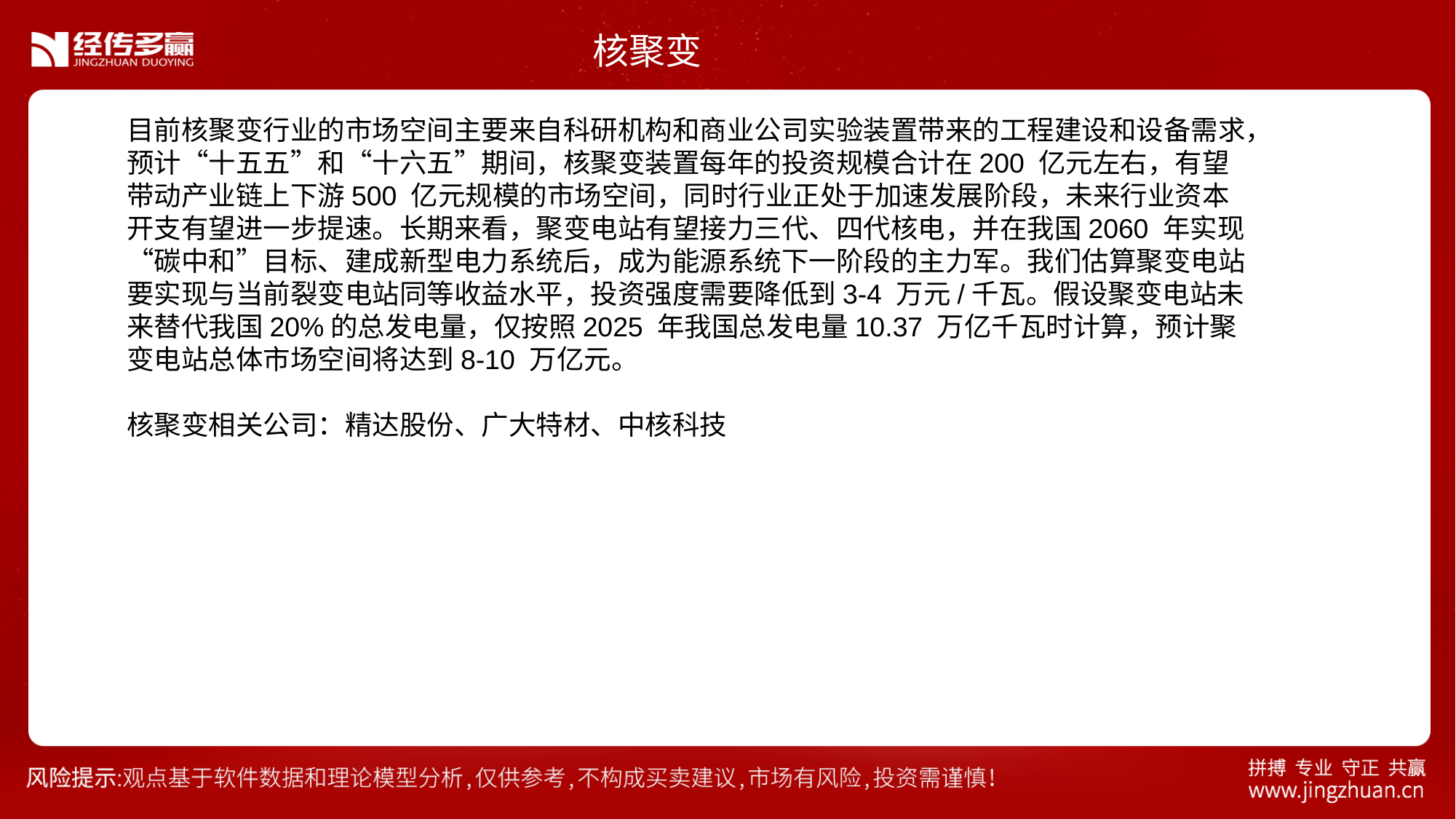

核聚变
目前核聚变行业的市场空间主要来自科研机构和商业公司实验装置带来的工程建设和设备需求，预计“十五五”和“十六五”期间，核聚变装置每年的投资规模合计在200 亿元左右，有望带动产业链上下游500 亿元规模的市场空间，同时行业正处于加速发展阶段，未来行业资本开支有望进一步提速。长期来看，聚变电站有望接力三代、四代核电，并在我国2060 年实现“碳中和”目标、建成新型电力系统后，成为能源系统下一阶段的主力军。我们估算聚变电站要实现与当前裂变电站同等收益水平，投资强度需要降低到3-4 万元/千瓦。假设聚变电站未来替代我国20%的总发电量，仅按照2025 年我国总发电量10.37 万亿千瓦时计算，预计聚变电站总体市场空间将达到8-10 万亿元。

核聚变相关公司：精达股份、广大特材、中核科技